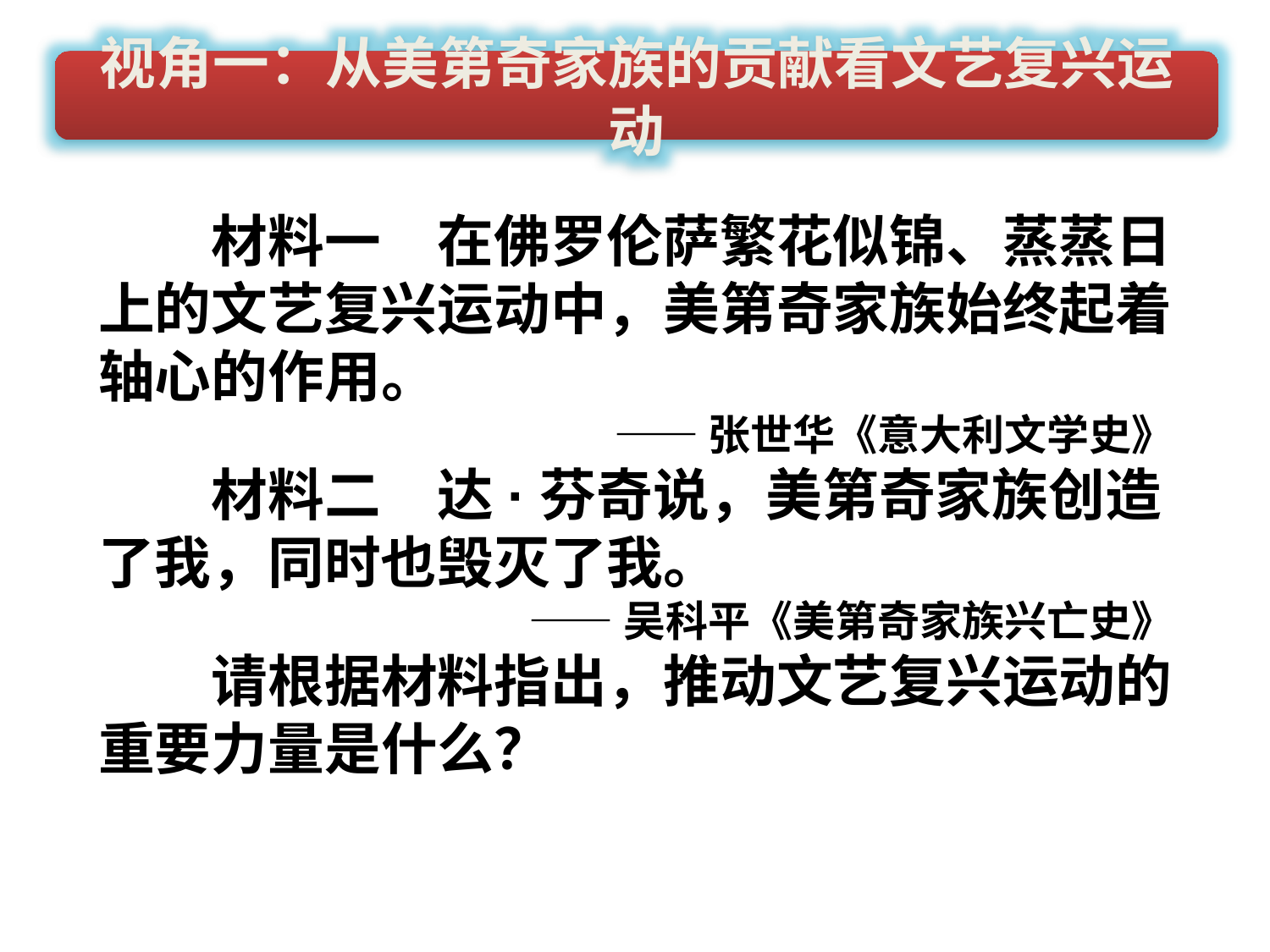

视角一：从美第奇家族的贡献看文艺复兴运动
　　材料一　在佛罗伦萨繁花似锦、蒸蒸日上的文艺复兴运动中，美第奇家族始终起着轴心的作用。
——张世华《意大利文学史》
　　材料二　达·芬奇说，美第奇家族创造了我，同时也毁灭了我。
——吴科平《美第奇家族兴亡史》
　　请根据材料指出，推动文艺复兴运动的重要力量是什么？